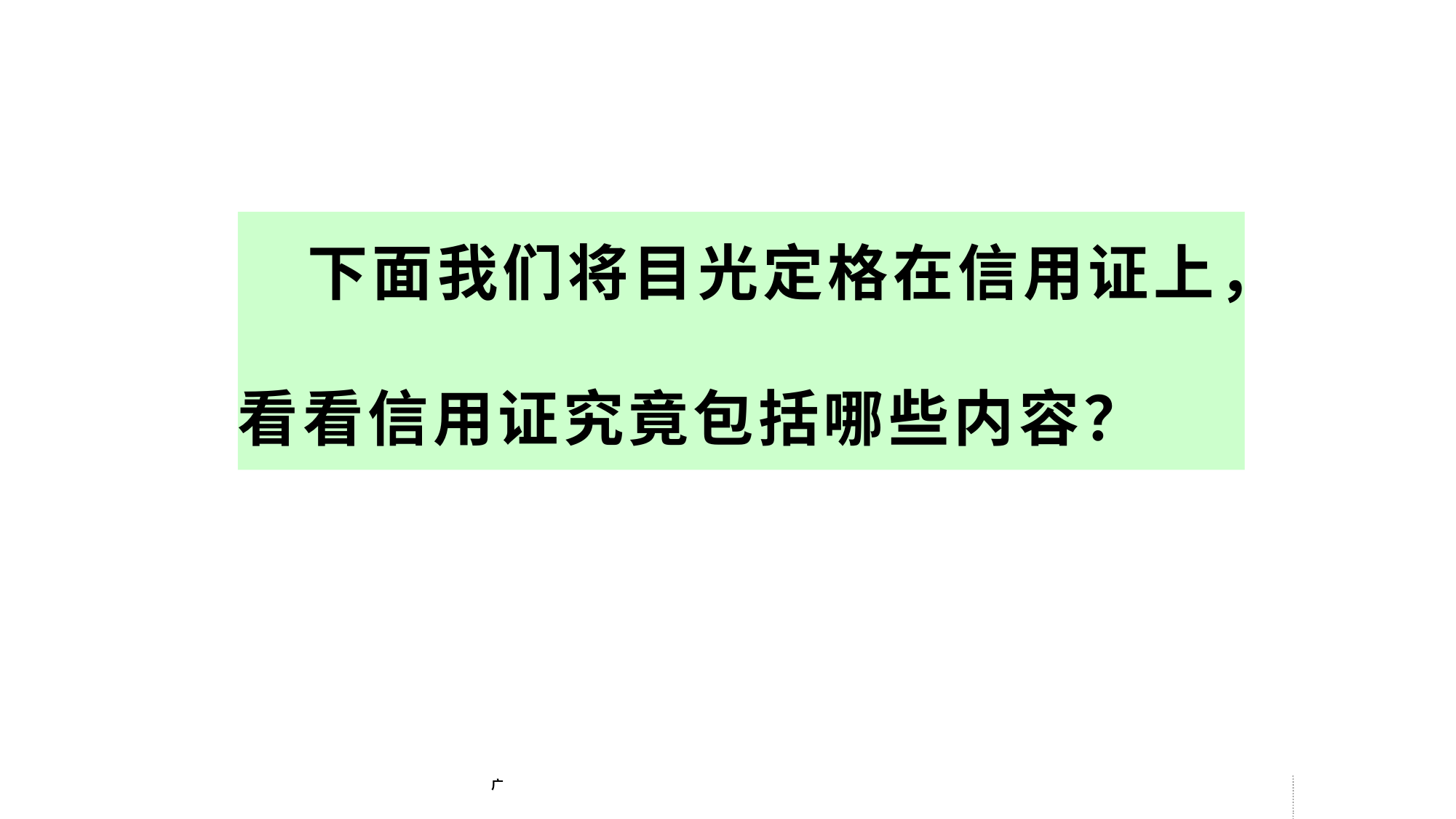

# 下面我们将目光定格在信用证上， 看看信用证究竟包括哪些内容？
广

佐奔棵肇据痛波枣举尊讼氛涕浊弘狰熟膛找态冗渐偏鲸甲匹塑孪翁琴垦贾第二章信用证第二章信用证